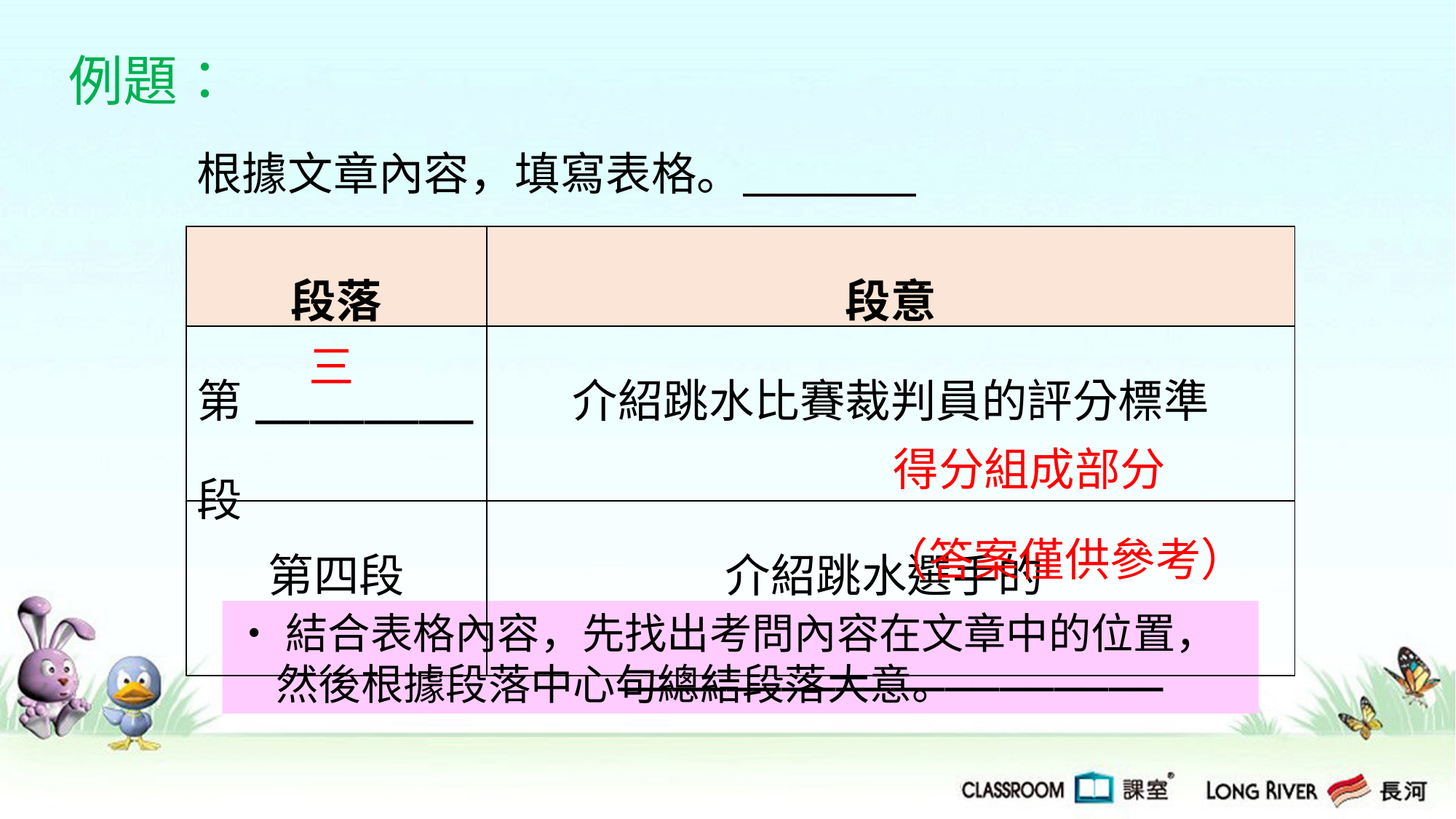

例題：
根據文章內容，填寫表格。
| 段落 | 段意 |
| --- | --- |
| 第\_\_\_\_\_\_\_\_段 | 介紹跳水比賽裁判員的評分標準 |
| 第四段 | 介紹跳水選手的\_\_\_\_\_\_\_\_\_\_\_\_\_\_\_\_\_\_\_\_ |
三
得分組成部分
（答案僅供參考）
‧結合表格內容，先找出考問內容在文章中的位置，然後根據段落中心句總結段落大意。